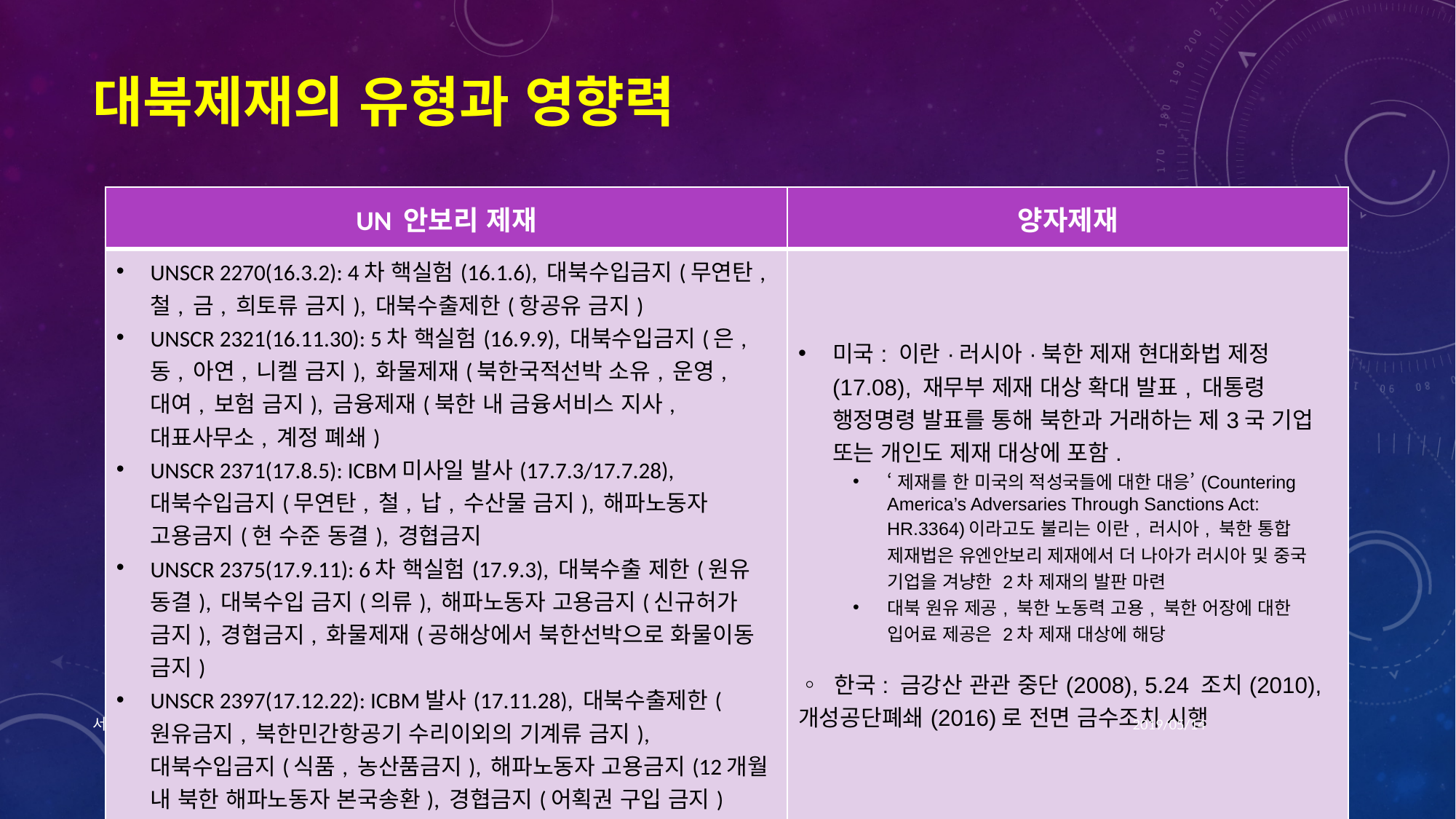

# 대북제재의 유형과 영향력
| UN 안보리 제재 | 양자제재 |
| --- | --- |
| UNSCR 2270(16.3.2): 4차 핵실험(16.1.6), 대북수입금지(무연탄, 철, 금, 희토류 금지), 대북수출제한(항공유 금지) UNSCR 2321(16.11.30): 5차 핵실험(16.9.9), 대북수입금지(은, 동, 아연, 니켈 금지), 화물제재(북한국적선박 소유, 운영, 대여, 보험 금지), 금융제재(북한 내 금융서비스 지사, 대표사무소, 계정 폐쇄) UNSCR 2371(17.8.5): ICBM미사일 발사(17.7.3/17.7.28), 대북수입금지(무연탄, 철, 납, 수산물 금지), 해파노동자 고용금지(현 수준 동결), 경협금지 UNSCR 2375(17.9.11): 6차 핵실험(17.9.3), 대북수출 제한(원유 동결), 대북수입 금지(의류), 해파노동자 고용금지(신규허가 금지), 경협금지, 화물제재(공해상에서 북한선박으로 화물이동 금지) UNSCR 2397(17.12.22): ICBM발사(17.11.28), 대북수출제한(원유금지, 북한민간항공기 수리이외의 기계류 금지), 대북수입금지(식품, 농산품금지), 해파노동자 고용금지(12개월 내 북한 해파노동자 본국송환), 경협금지(어획권 구입 금지) | 미국: 이란·러시아·북한 제재 현대화법 제정(17.08), 재무부 제재 대상 확대 발표, 대통령 행정명령 발표를 통해 북한과 거래하는 제3국 기업 또는 개인도 제재 대상에 포함. ‘제재를 한 미국의 적성국들에 대한 대응’(Countering America’s Adversaries Through Sanctions Act: HR.3364)이라고도 불리는 이란, 러시아, 북한 통합 제재법은 유엔안보리 제재에서 더 나아가 러시아 및 중국 기업을 겨냥한 2차 제재의 발판 마련 대북 원유 제공, 북한 노동력 고용, 북한 어장에 대한 입어료 제공은 2차 제재 대상에 해당 ◦ 한국: 금강산 관관 중단(2008), 5.24 조치(2010), 개성공단폐쇄(2016)로 전면 금수조치 시행 |
서울대학교 통일평화연구원
2019/05/14
4